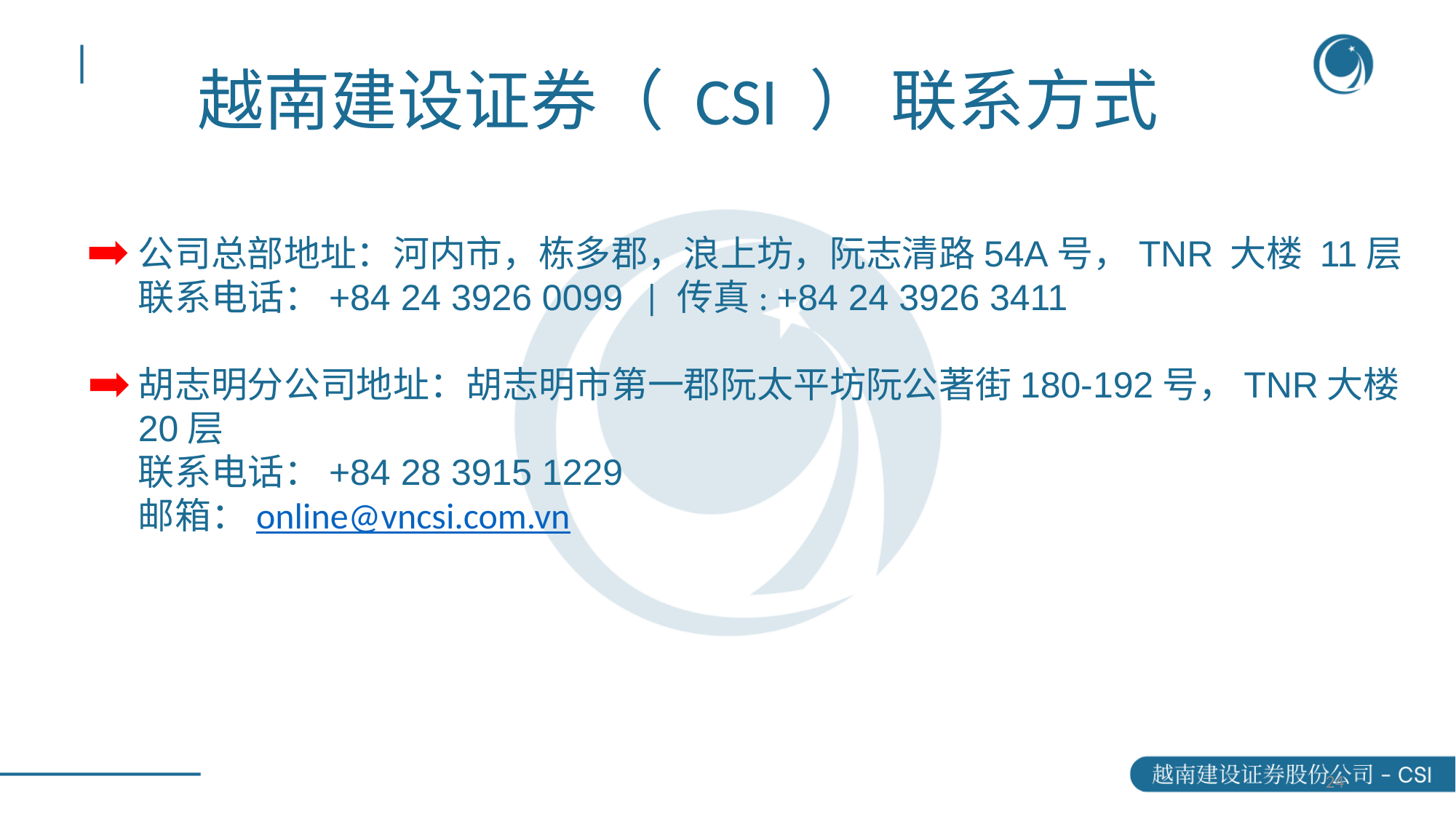

# 越南建设证券（ CSI ） 联系方式
公司总部地址：河内市，栋多郡，浪上坊，阮志清路54A号，TNR 大楼 11层
联系电话：+84 24 3926 0099  | 传真: +84 24 3926 3411

胡志明分公司地址：胡志明市第一郡阮太平坊阮公著街180-192号，TNR大楼20层
联系电话：+84 28 3915 1229
邮箱：online@vncsi.com.vn

24